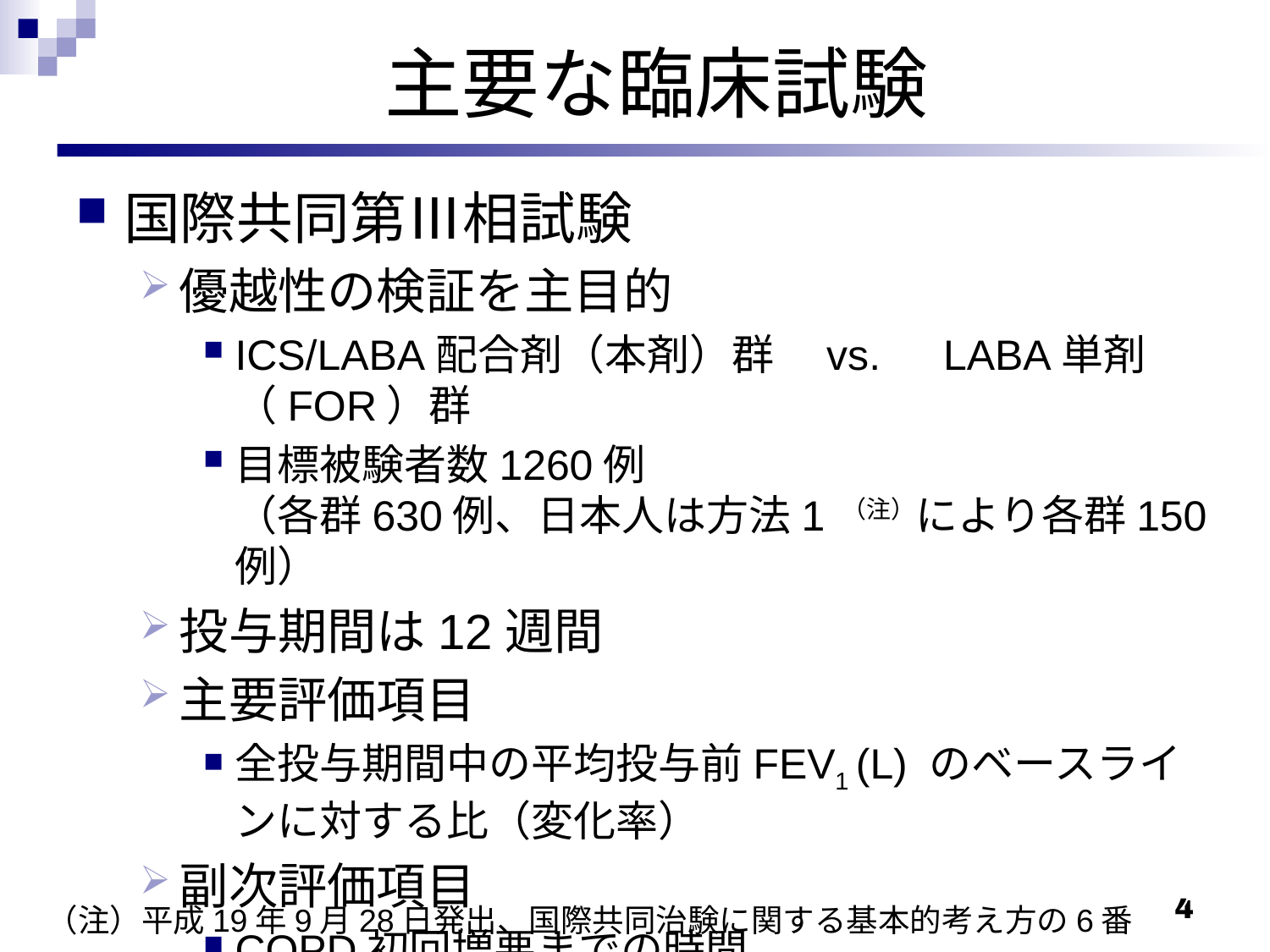

# 主要な臨床試験
国際共同第Ⅲ相試験
優越性の検証を主目的
ICS/LABA配合剤（本剤）群　vs.　LABA単剤（FOR）群
目標被験者数1260例
（各群630例、日本人は方法1 （注）により各群150例）
投与期間は12週間
主要評価項目
全投与期間中の平均投与前FEV1 (L) のベースラインに対する比（変化率）
副次評価項目
COPD初回増悪までの時間
4
（注）平成19年9月28日発出、国際共同治験に関する基本的考え方の6番